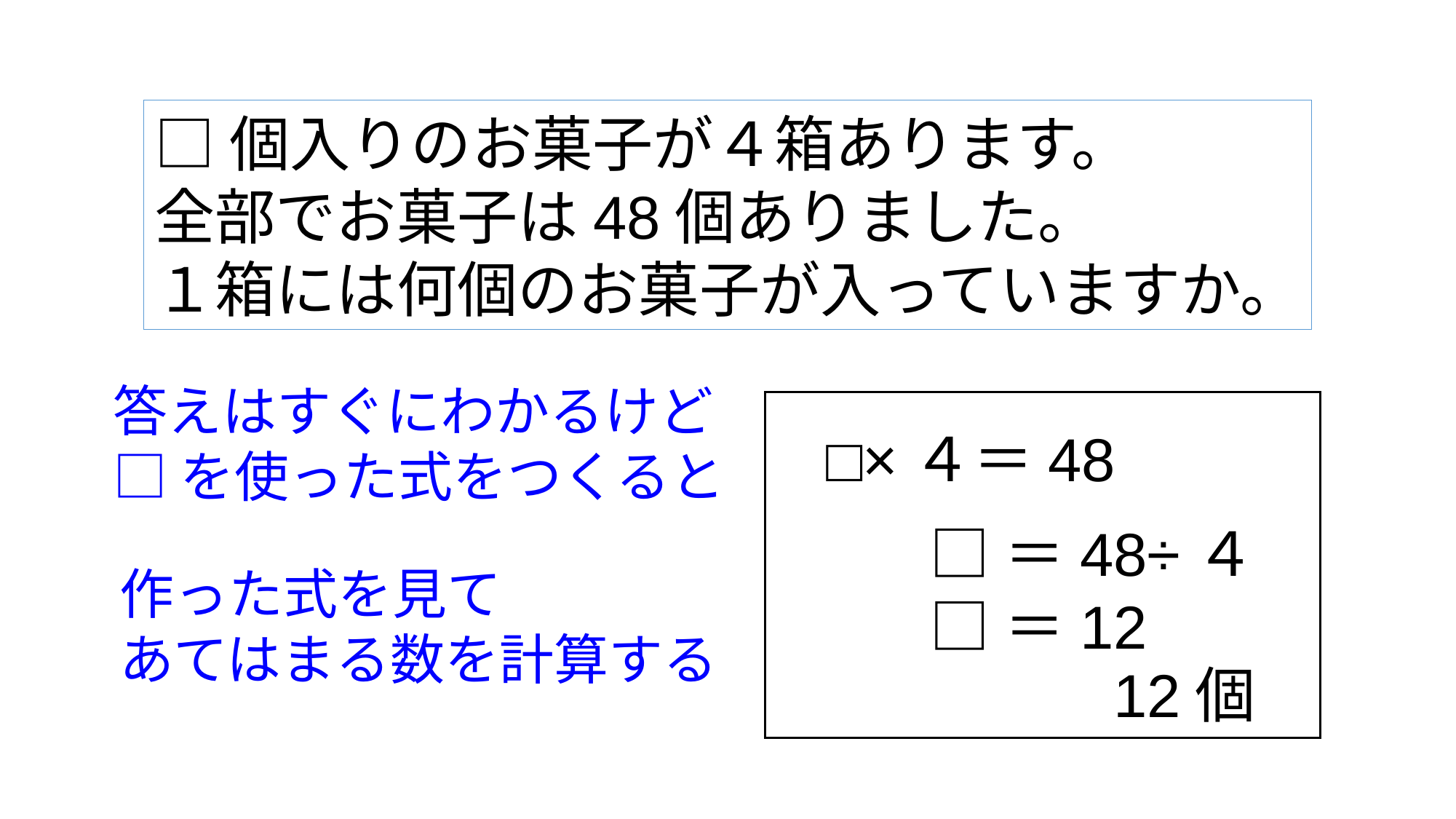

□個入りのお菓子が４箱あります。
全部でお菓子は48個ありました。
１箱には何個のお菓子が入っていますか。
答えはすぐにわかるけど
□を使った式をつくると

□×４＝48
□＝48÷４
□＝12
作った式を見て
あてはまる数を計算する
12個